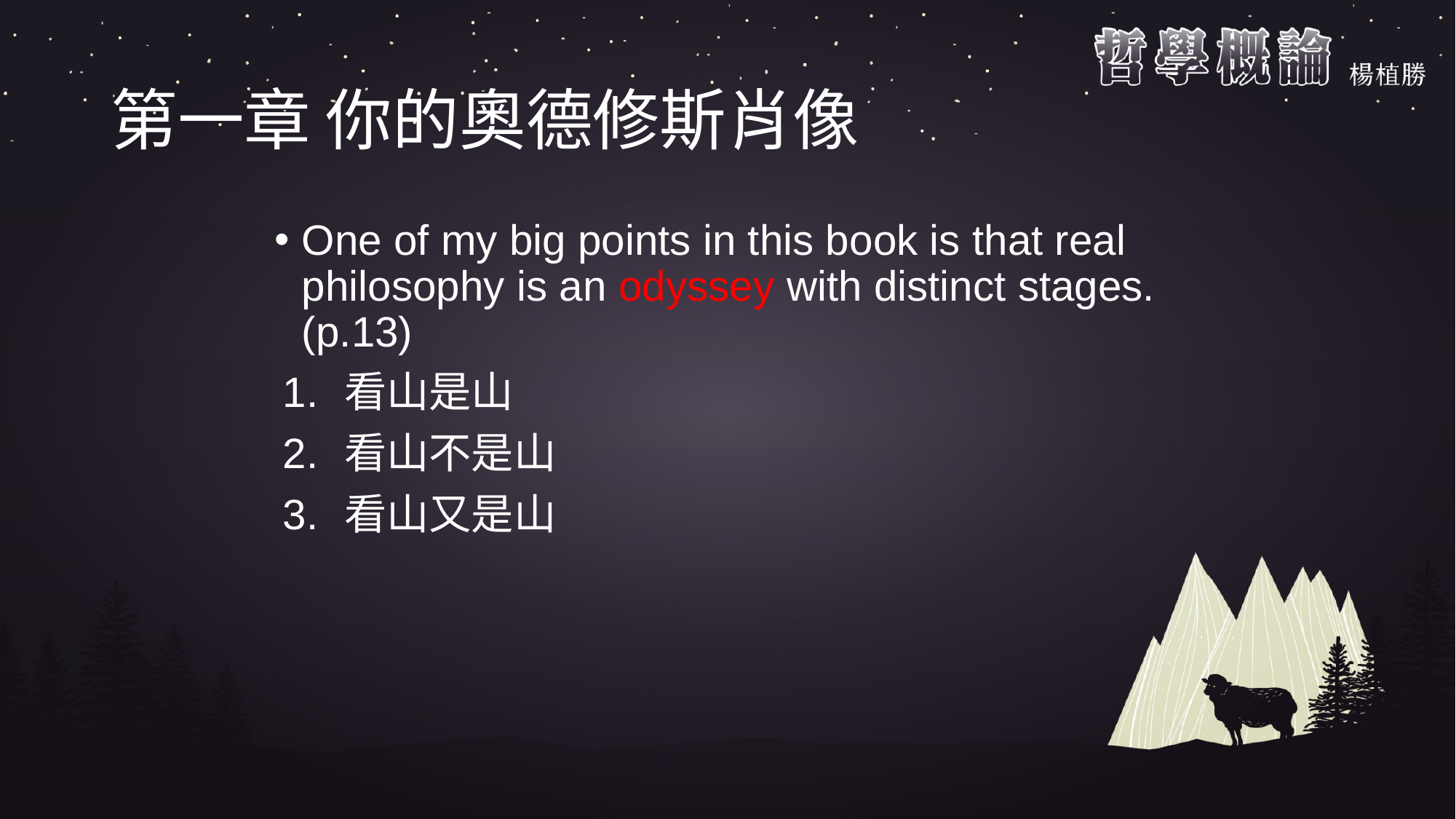

# 第一章 你的奧德修斯肖像
One of my big points in this book is that real philosophy is an odyssey with distinct stages. (p.13)
看山是山
看山不是山
看山又是山